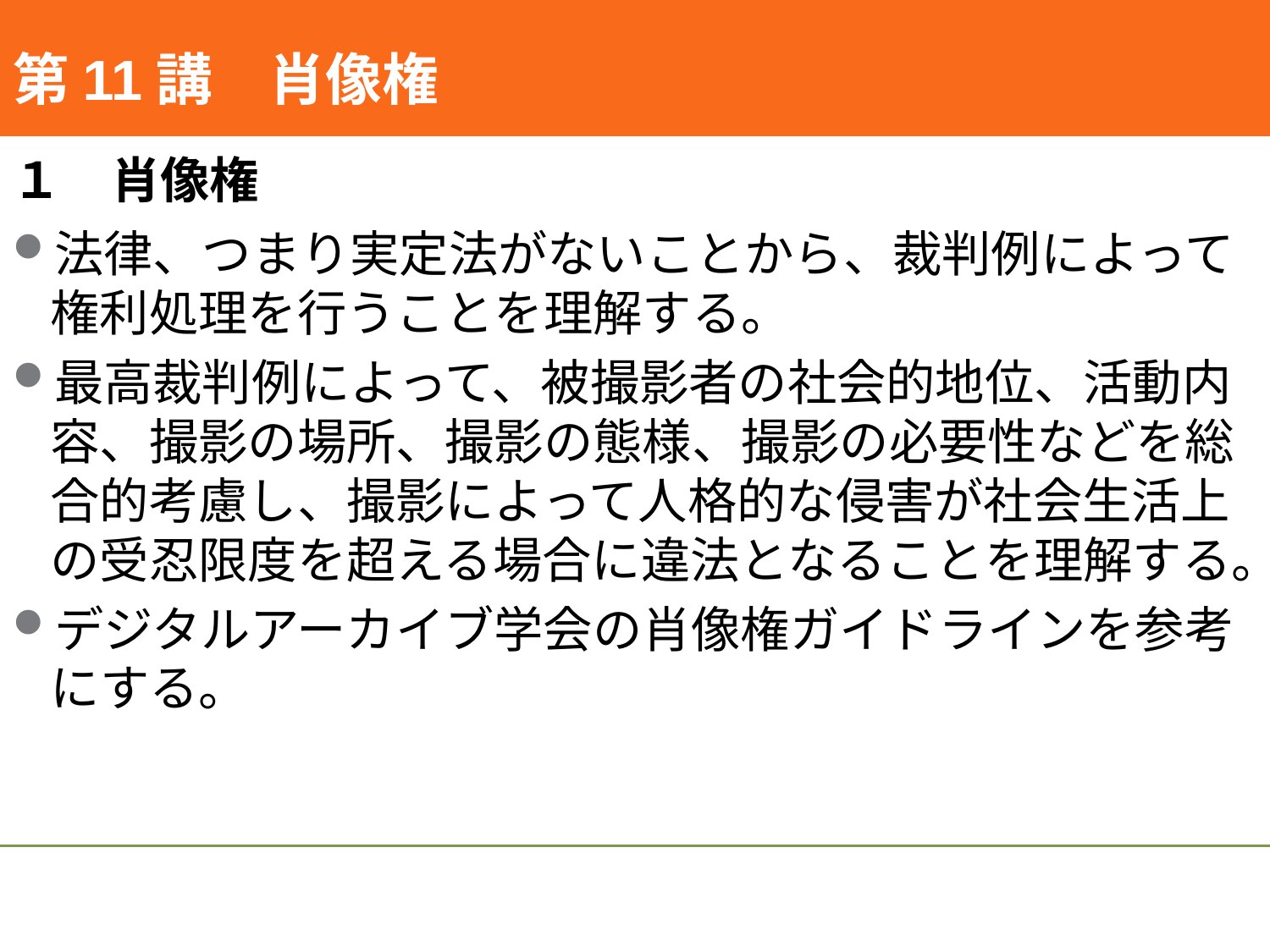

#
第11講　肖像権
１　肖像権
法律、つまり実定法がないことから、裁判例によって権利処理を行うことを理解する。
最高裁判例によって、被撮影者の社会的地位、活動内容、撮影の場所、撮影の態様、撮影の必要性などを総合的考慮し、撮影によって人格的な侵害が社会生活上の受忍限度を超える場合に違法となることを理解する。
デジタルアーカイブ学会の肖像権ガイドラインを参考にする。